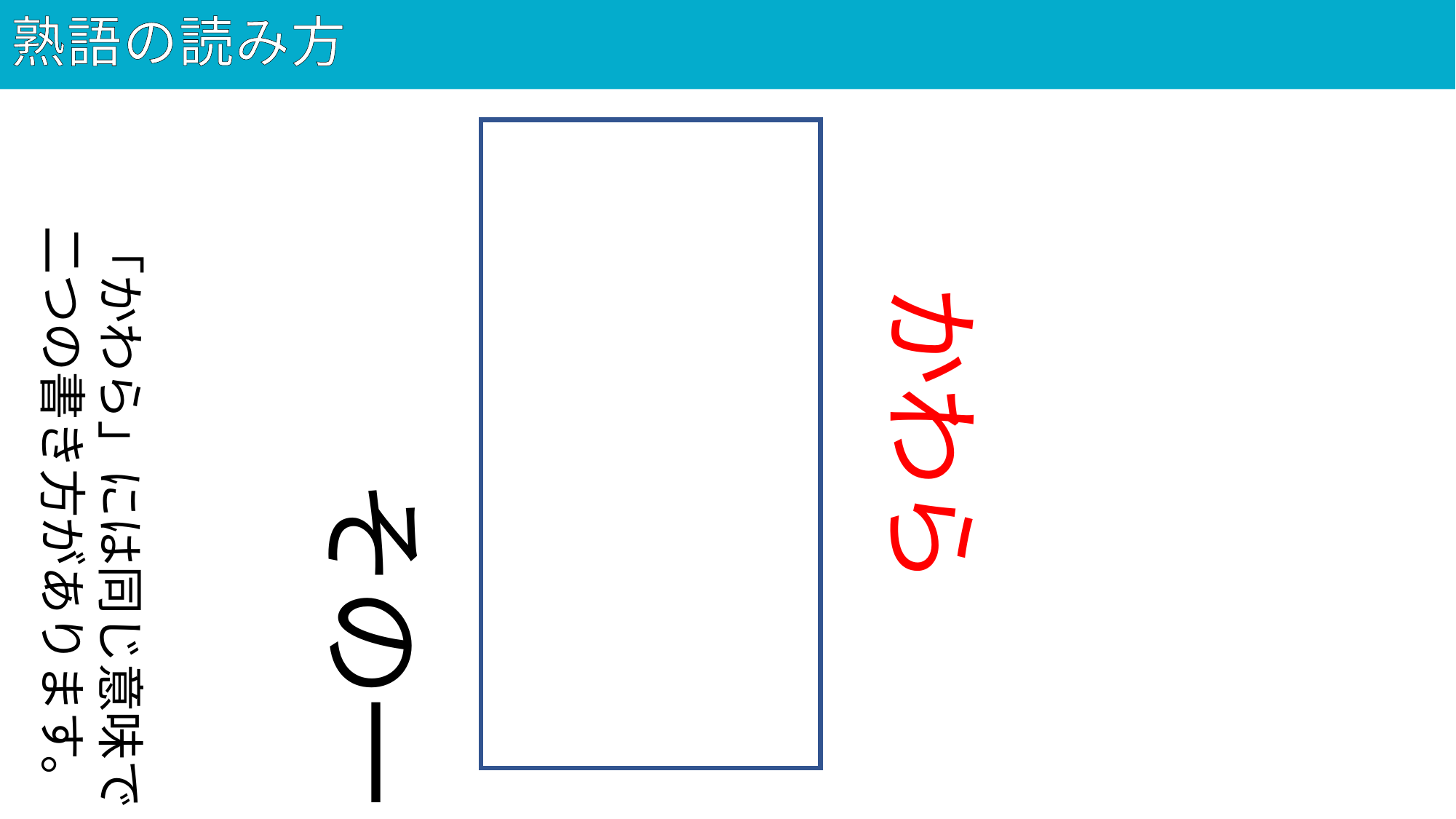

# 熟語の読み方
85

川原
「かわら」には同じ意味で
二つの書き方があります。
かわら
その一